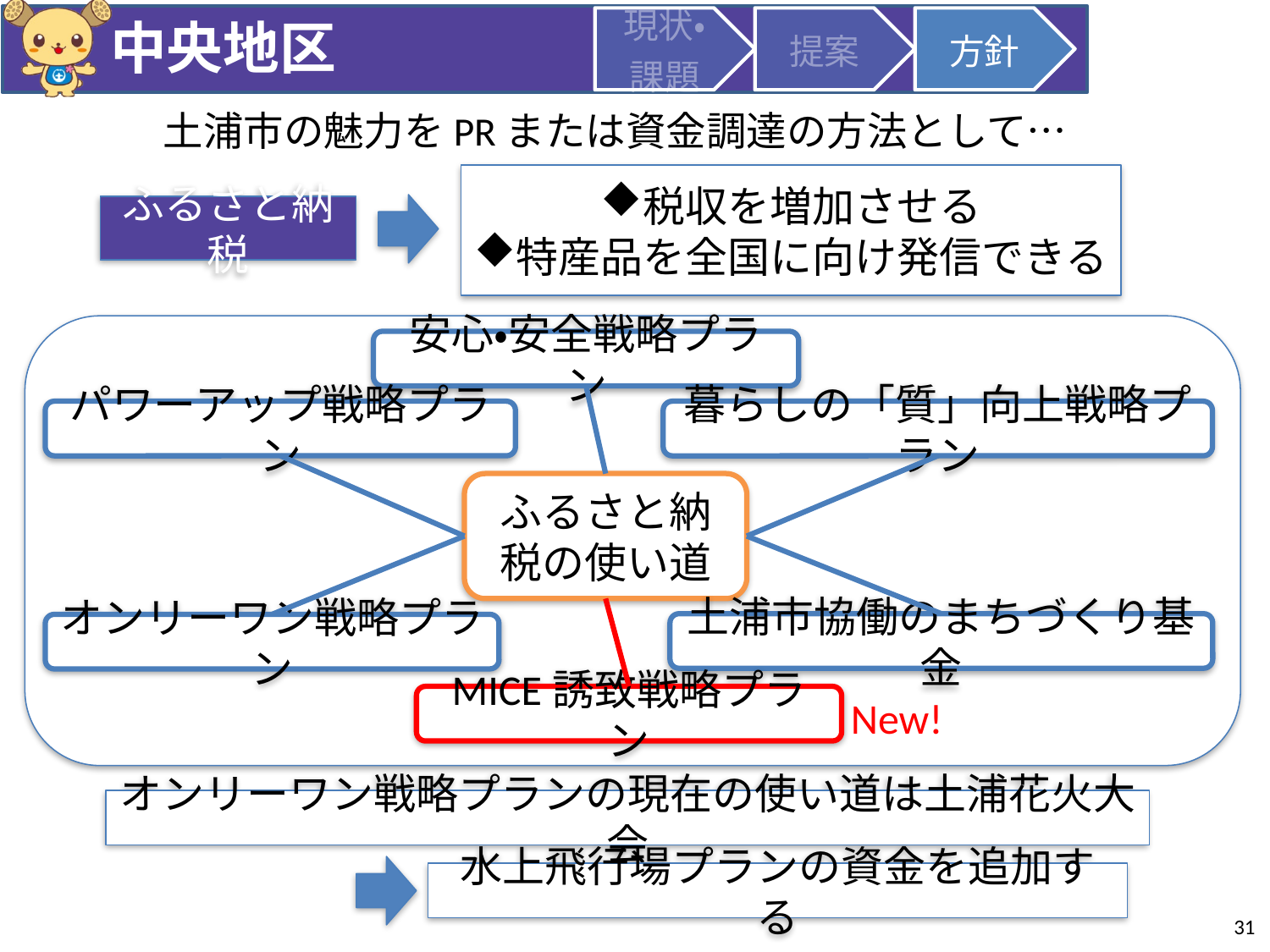

# 中央地区
現状・課題
方針
提案
土浦市の魅力をPRまたは資金調達の方法として…
税収を増加させる
特産品を全国に向け発信できる

ふるさと納税

安心・安全戦略プラン
暮らしの「質」向上戦略プラン
パワーアップ戦略プラン
ふるさと納税の使い道
土浦市協働のまちづくり基金
オンリーワン戦略プラン
New!
MICE誘致戦略プラン
オンリーワン戦略プランの現在の使い道は土浦花火大会

水上飛行場プランの資金を追加する
31